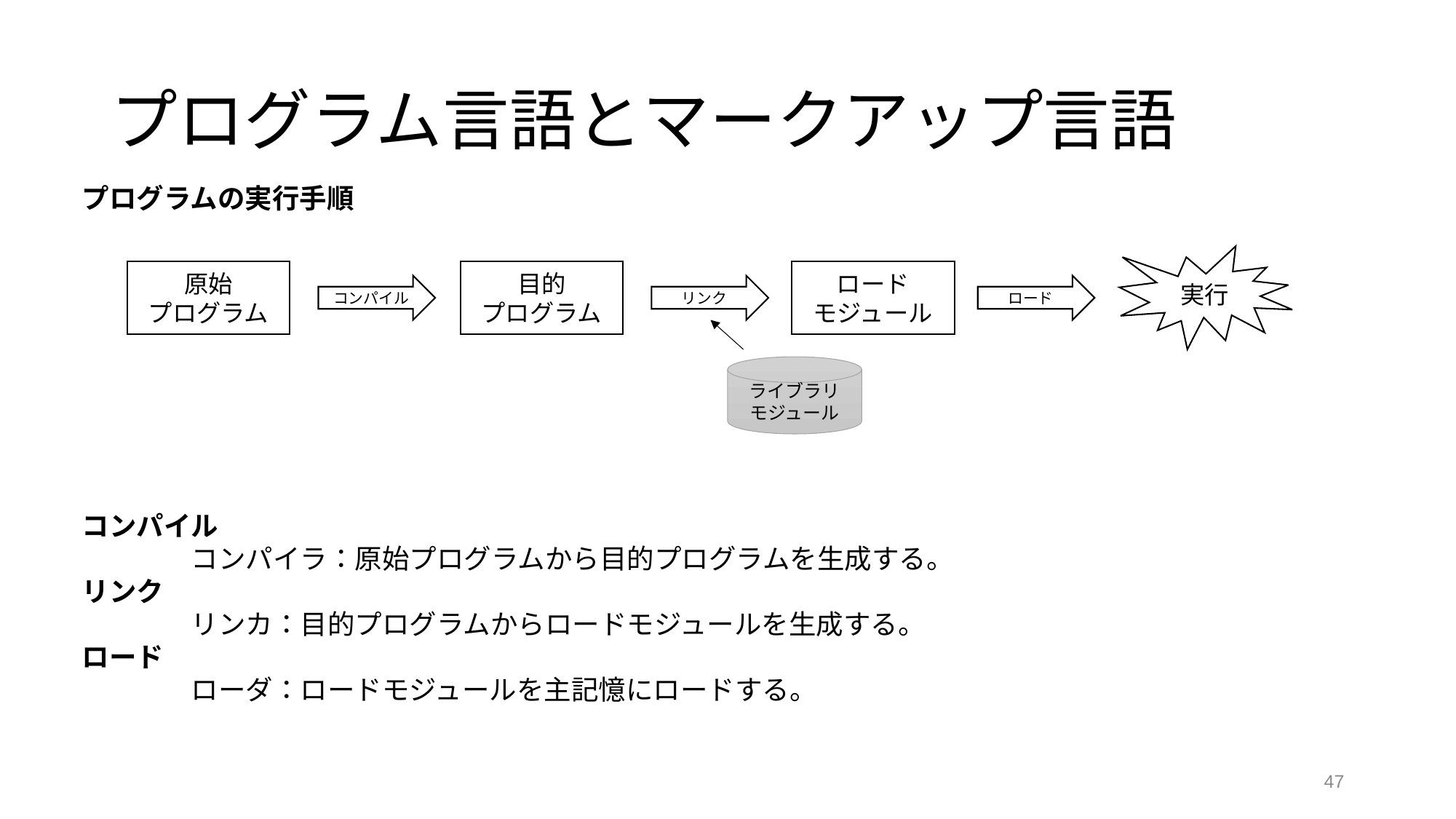

# プログラム言語とマークアップ言語
プログラムの実行手順

コンパイル
	コンパイラ：原始プログラムから目的プログラムを生成する。
リンク
	リンカ：目的プログラムからロードモジュールを生成する。
ロード
	ローダ：ロードモジュールを主記憶にロードする。

実行
原始
プログラム
目的
プログラム
ロード
モジュール
コンパイル
リンク
ロード
ライブラリ
モジュール
47